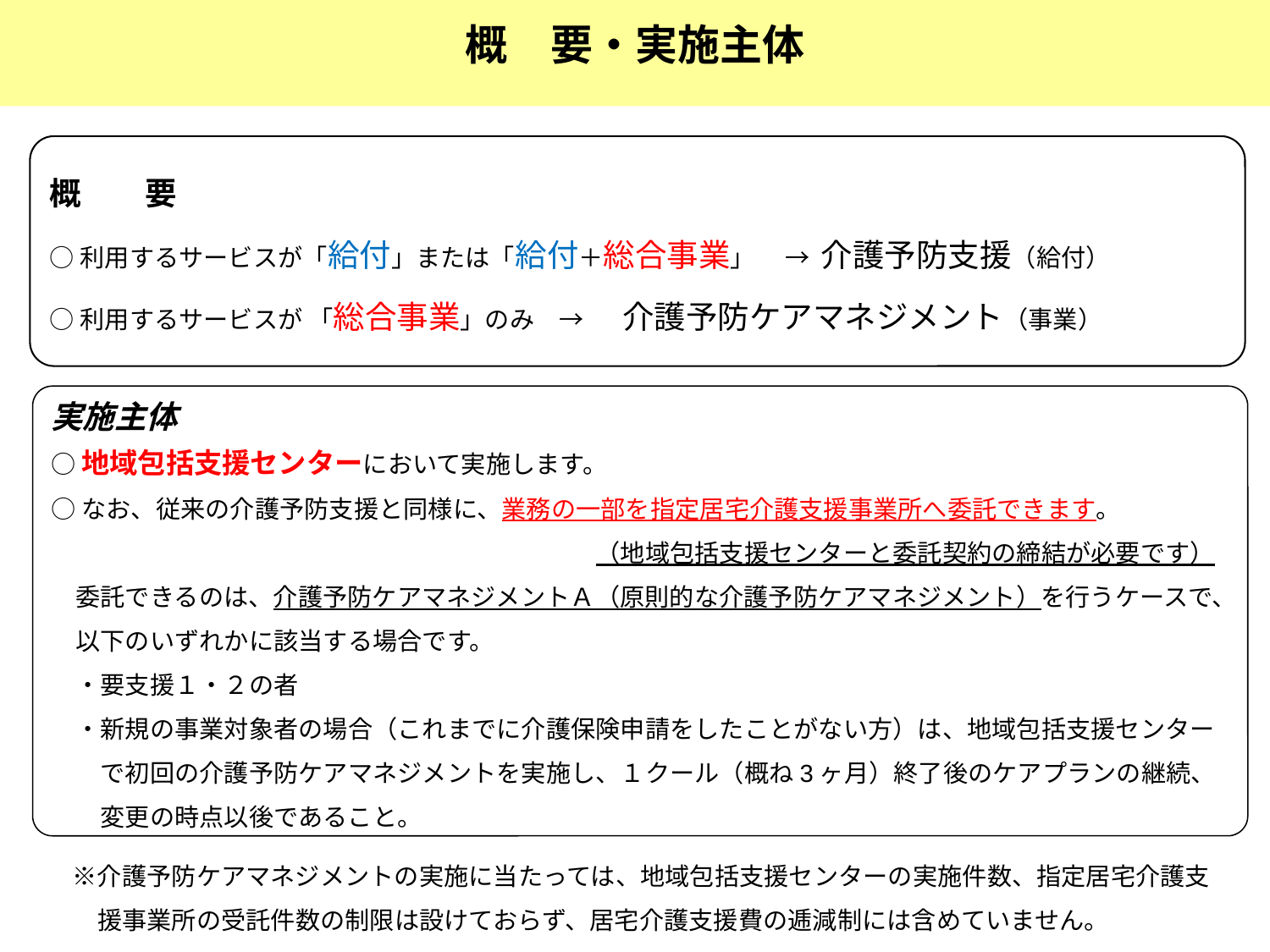

概　要・実施主体
概　　要
○利用するサービスが「給付」または「給付＋総合事業」　 →  介護予防支援（給付）
○利用するサービスが 「総合事業」のみ　→       介護予防ケアマネジメント（事業）
実施主体
○地域包括支援センターにおいて実施します。
○なお、従来の介護予防支援と同様に、業務の一部を指定居宅介護支援事業所へ委託できます。
　　　　　　　　　　　　　　　　　　　　　　（地域包括支援センターと委託契約の締結が必要です）
　委託できるのは、介護予防ケアマネジメントＡ（原則的な介護予防ケアマネジメント）を行うケースで、
　以下のいずれかに該当する場合です。
　・要支援１・２の者
　・新規の事業対象者の場合（これまでに介護保険申請をしたことがない方）は、地域包括支援センター
　　で初回の介護予防ケアマネジメントを実施し、１クール（概ね3ヶ月）終了後のケアプランの継続、
　　変更の時点以後であること。
　※介護予防ケアマネジメントの実施に当たっては、地域包括支援センターの実施件数、指定居宅介護支
　　援事業所の受託件数の制限は設けておらず、居宅介護支援費の逓減制には含めていません。